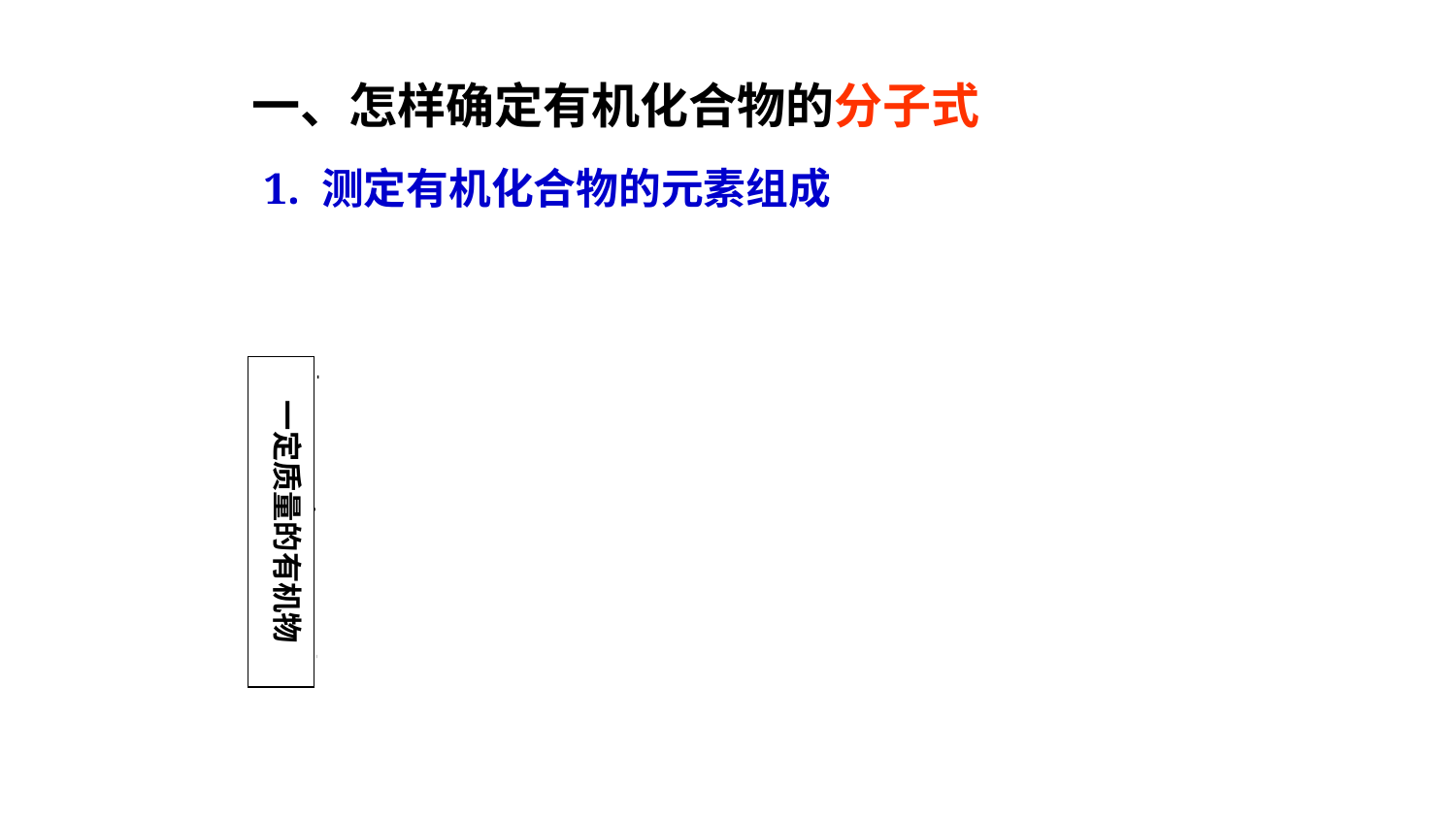

一、怎样确定有机化合物的分子式
# 1. 测定有机化合物的元素组成

ω(H)
ω(C)

CO2+H2O
m(H2O)
m(CO2)
一定质量的有机物
燃烧

浓硫酸

碱液

CuO,△

CO2气流
Cu

△
N2、氮氧化物等
N2等
V(N2)
ω(N)

m(AgX)
ω(X)
NaX
NaOH(aq)

△
HNO3,AgNO3